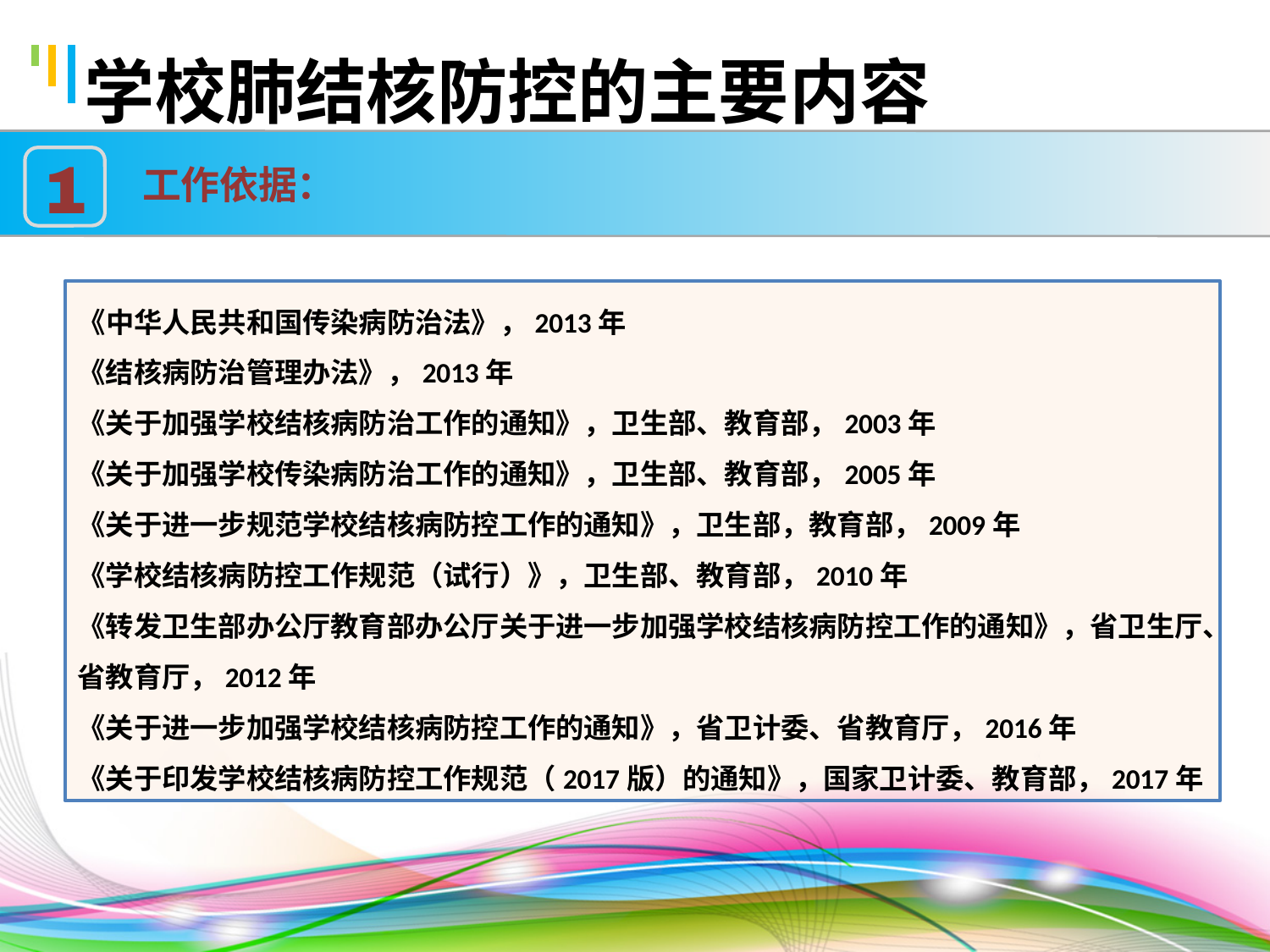

# 学校肺结核防控的主要内容
  工作依据：
1
《中华人民共和国传染病防治法》，2013年
《结核病防治管理办法》，2013年
《关于加强学校结核病防治工作的通知》，卫生部、教育部，2003年
《关于加强学校传染病防治工作的通知》，卫生部、教育部，2005年
《关于进一步规范学校结核病防控工作的通知》，卫生部，教育部，2009年
《学校结核病防控工作规范（试行）》，卫生部、教育部，2010年
《转发卫生部办公厅教育部办公厅关于进一步加强学校结核病防控工作的通知》，省卫生厅、省教育厅，2012年
《关于进一步加强学校结核病防控工作的通知》，省卫计委、省教育厅，2016年
《关于印发学校结核病防控工作规范（2017版）的通知》，国家卫计委、教育部，2017年